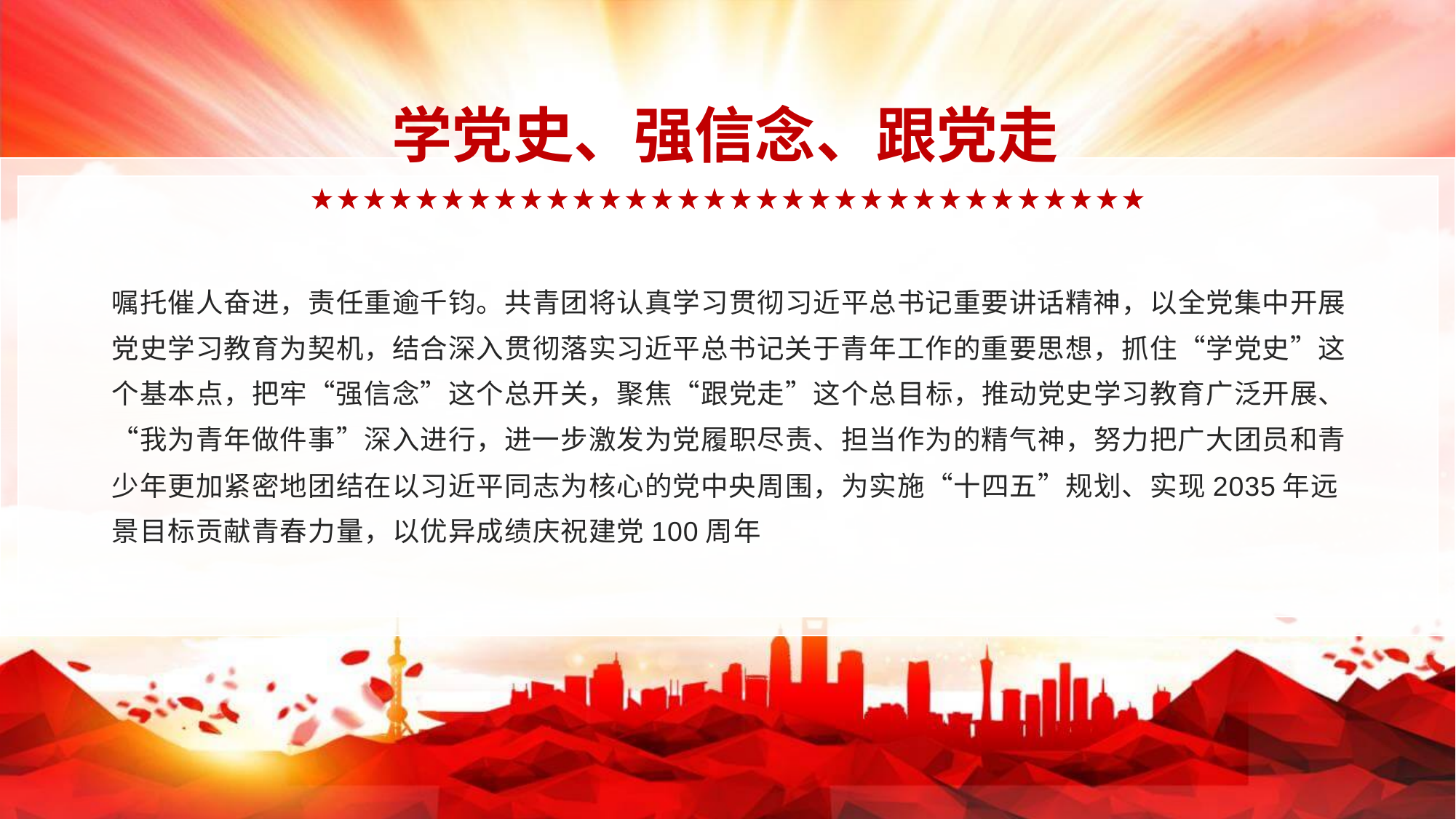

学党史、强信念、跟党走

嘱托催人奋进，责任重逾千钧。共青团将认真学习贯彻习近平总书记重要讲话精神，以全党集中开展党史学习教育为契机，结合深入贯彻落实习近平总书记关于青年工作的重要思想，抓住“学党史”这个基本点，把牢“强信念”这个总开关，聚焦“跟党走”这个总目标，推动党史学习教育广泛开展、“我为青年做件事”深入进行，进一步激发为党履职尽责、担当作为的精气神，努力把广大团员和青少年更加紧密地团结在以习近平同志为核心的党中央周围，为实施“十四五”规划、实现2035年远景目标贡献青春力量，以优异成绩庆祝建党100周年